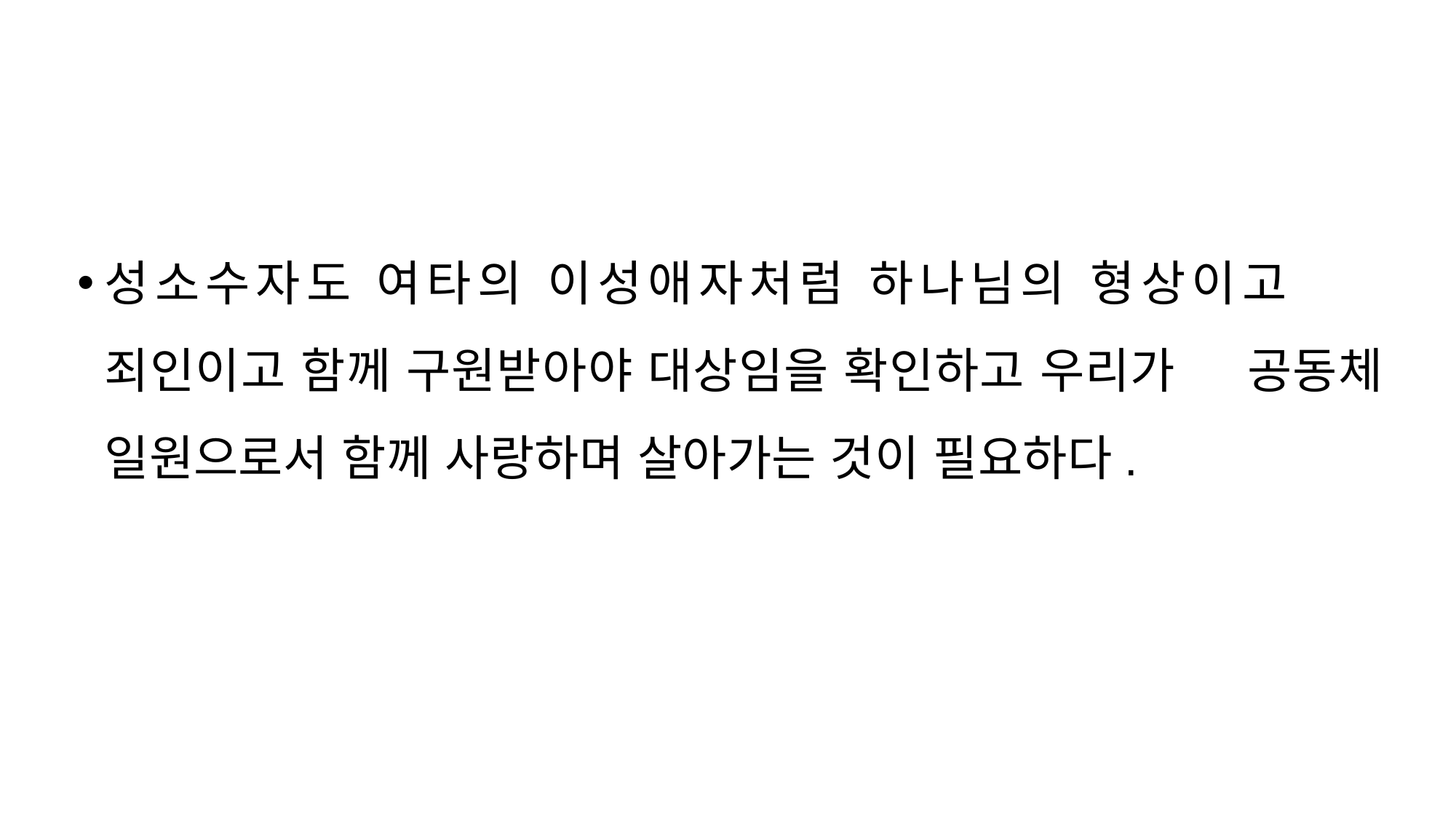

#
성소수자도 여타의 이성애자처럼 하나님의 형상이고      죄인이고 함께 구원받아야 대상임을 확인하고 우리가     공동체 일원으로서 함께 사랑하며 살아가는 것이 필요하다.